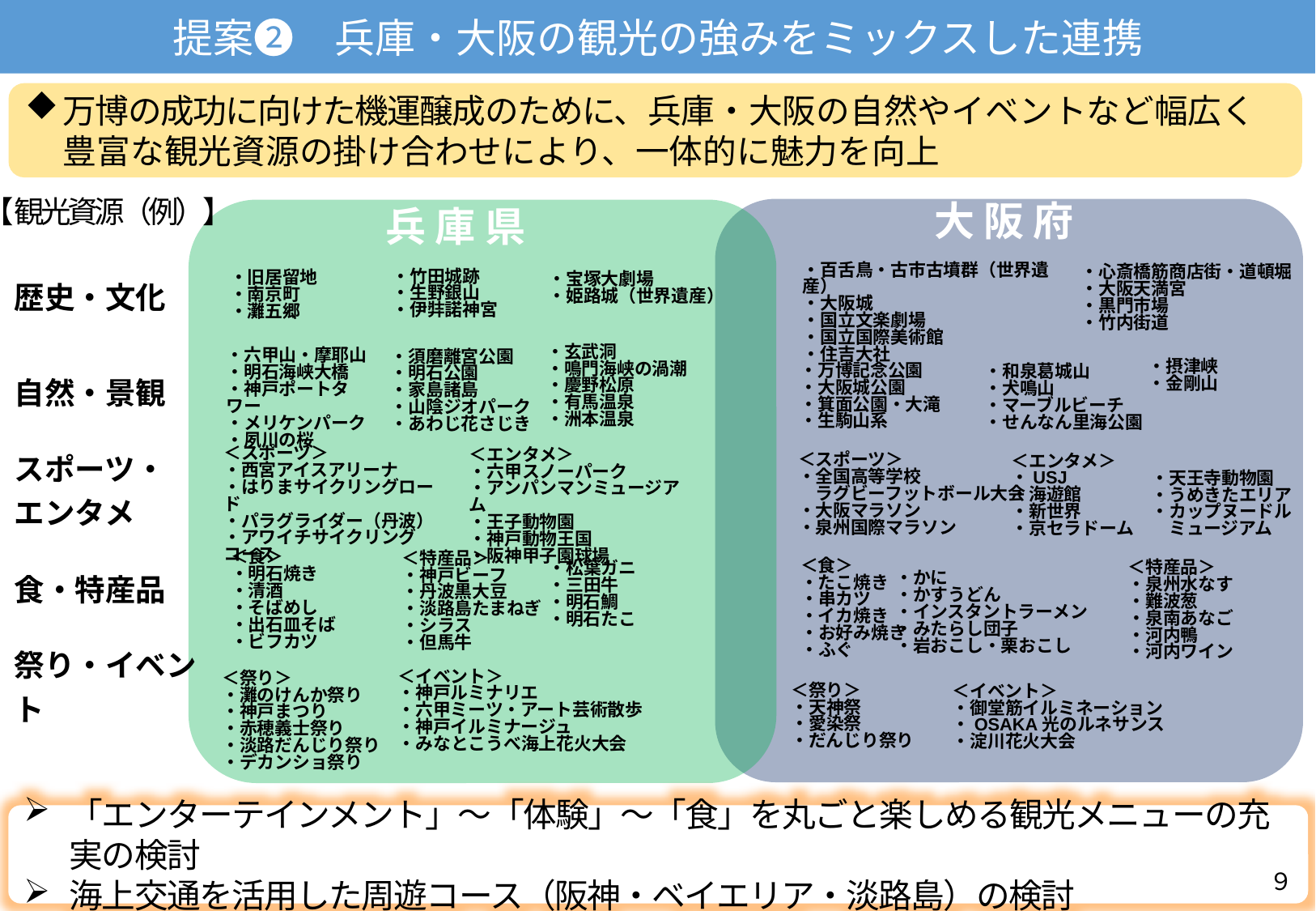

提案❷　兵庫・大阪の観光の強みをミックスした連携
万博の成功に向けた機運醸成のために、兵庫・大阪の自然やイベントなど幅広く豊富な観光資源の掛け合わせにより、一体的に魅力を向上
【観光資源（例）】

大 阪 府

兵 庫 県
|  |
| --- |
| 歴史・文化 |
| 自然・景観 |
| スポーツ・ エンタメ |
| 食・特産品 |
| 祭り・イベント |
・百舌鳥・古市古墳群（世界遺産）
・大阪城
・国立文楽劇場
・国立国際美術館
・住吉大社
・心斎橋筋商店街・道頓堀
・大阪天満宮
・黒門市場
・竹内街道
・竹田城跡
・生野銀山
・伊弉諾神宮
・旧居留地
・南京町
・灘五郷
・宝塚大劇場
・姫路城（世界遺産）
・玄武洞
・鳴門海峡の渦潮
・慶野松原
・有馬温泉
・洲本温泉
・六甲山・摩耶山
・明石海峡大橋
・神戸ポートタワー
・メリケンパーク
・夙川の桜
・須磨離宮公園
・明石公園
・家島諸島
・山陰ジオパーク
・あわじ花さじき
・摂津峡
・金剛山
・万博記念公園
・大阪城公園
・箕面公園・大滝
・生駒山系
・和泉葛城山
・犬鳴山
・マーブルビーチ
・せんなん里海公園
＜スポーツ＞
・西宮アイスアリーナ
・はりまサイクリングロード
・パラグライダー（丹波）
・アワイチサイクリングコース
＜エンタメ＞
・六甲スノーパーク
・アンパンマンミュージアム
・王子動物園
・神戸動物王国
・阪神甲子園球場
＜スポーツ＞
・全国高等学校
　ラグビーフットボール大会
・大阪マラソン
・泉州国際マラソン

＜エンタメ＞
・USJ
・海遊館
・新世界
・京セラドーム
・天王寺動物園
・うめきたエリア
・カップヌードル
　ミュージアム
＜食＞
・明石焼き
・清酒
・そばめし
・出石皿そば
・ビフカツ
＜特産品＞
・神戸ビーフ
・丹波黒大豆
・淡路島たまねぎ
・シラス
・但馬牛
＜食＞
・たこ焼き
・串カツ
・イカ焼き
・お好み焼き
・ふぐ
＜特産品＞
・泉州水なす
・難波葱
・泉南あなご
・河内鴨
・河内ワイン
・松葉ガニ
・三田牛
・明石鯛
・明石たこ
・かに
・かすうどん
・インスタントラーメン
・みたらし団子
・岩おこし・栗おこし
＜イベント＞
・神戸ルミナリエ
・六甲ミーツ・アート芸術散歩
・神戸イルミナージュ
・みなとこうべ海上花火大会
＜祭り＞
・灘のけんか祭り
・神戸まつり
・赤穂義士祭り
・淡路だんじり祭り
・デカンショ祭り
＜祭り＞
・天神祭
・愛染祭
・だんじり祭り
＜イベント＞
・御堂筋イルミネーション
・OSAKA光のルネサンス
・淀川花火大会
「エンターテインメント」～「体験」～「食」を丸ごと楽しめる観光メニューの充実の検討
海上交通を活用した周遊コース（阪神・ベイエリア・淡路島）の検討
９